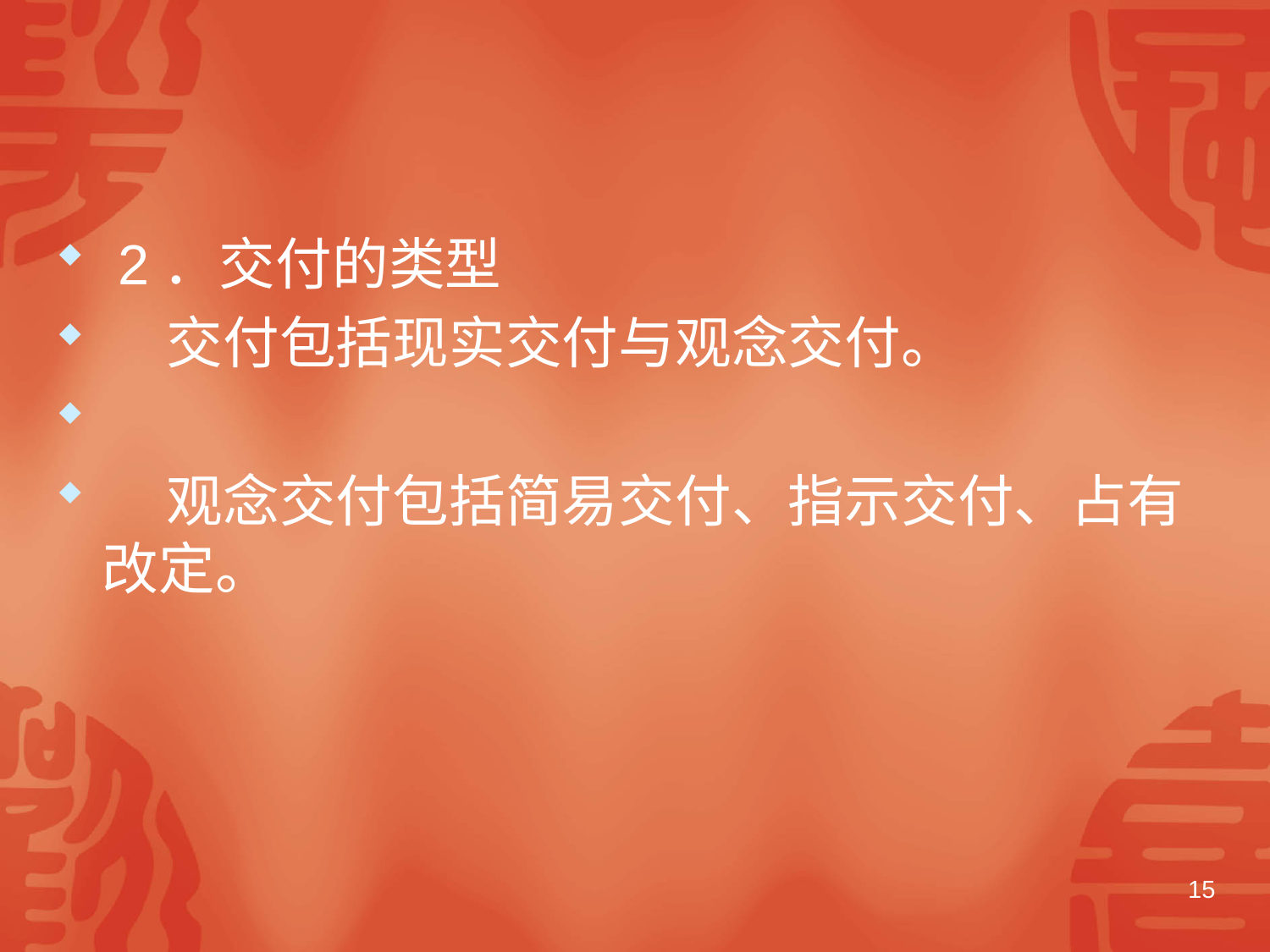

#
 2．交付的类型
    交付包括现实交付与观念交付。

    观念交付包括简易交付、指示交付、占有改定。
15